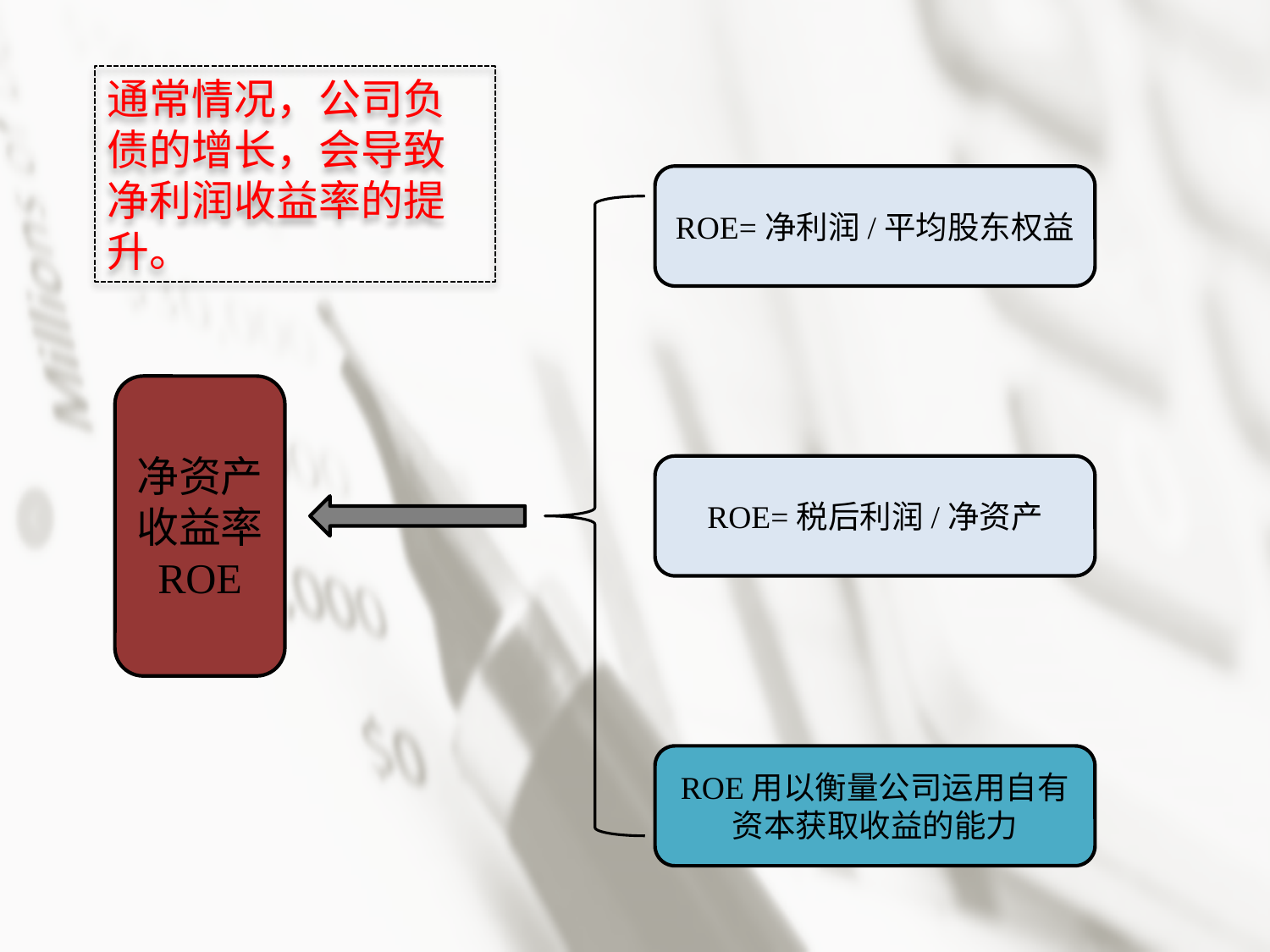

通常情况，公司负债的增长，会导致净利润收益率的提升。
ROE=净利润/平均股东权益

净资产收益率
ROE
ROE=税后利润/净资产

ROE用以衡量公司运用自有资本获取收益的能力